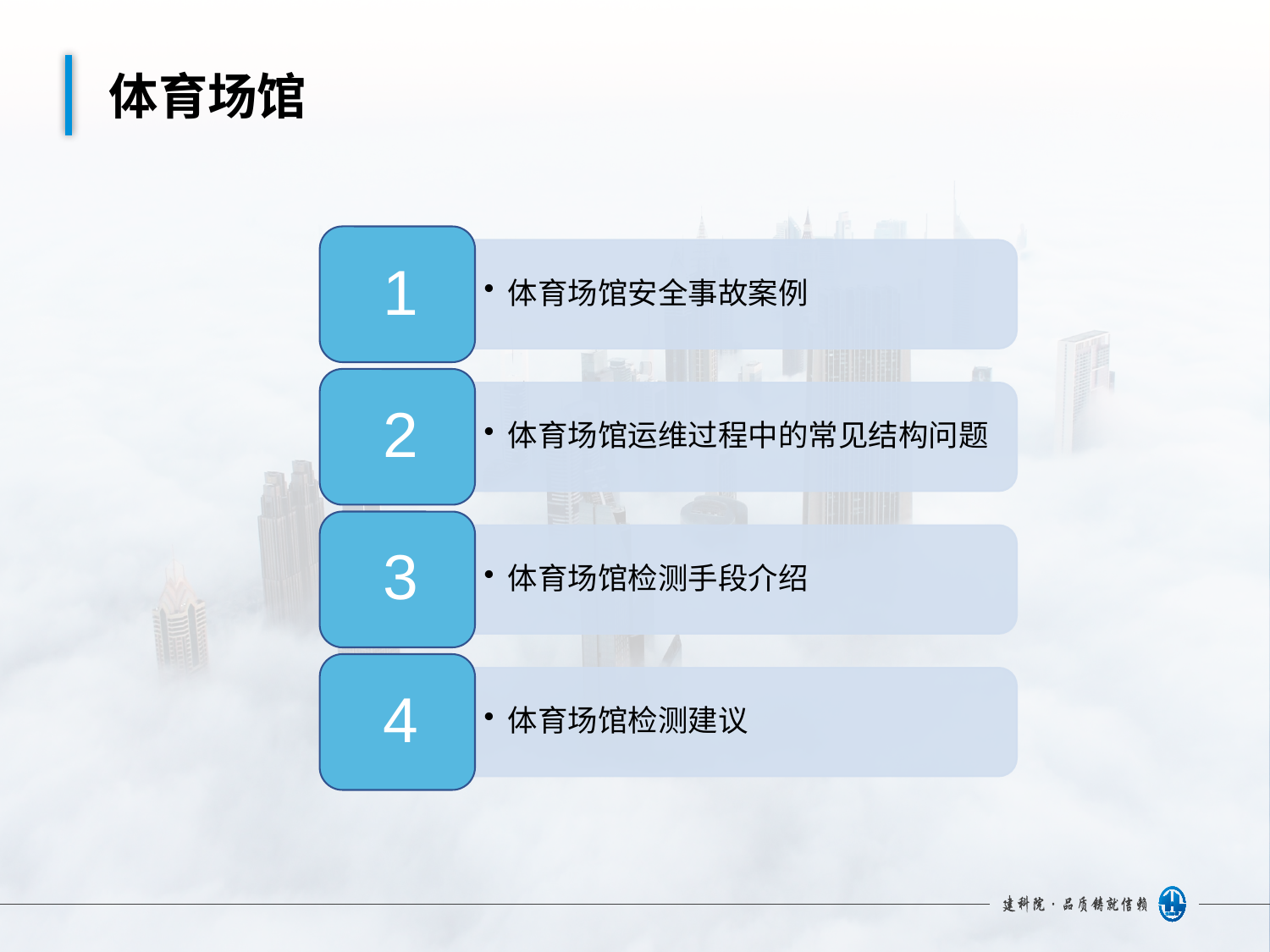

体育场馆
体育场馆安全事故案例
1
体育场馆运维过程中的常见结构问题
2
体育场馆检测手段介绍
3
体育场馆检测建议
4